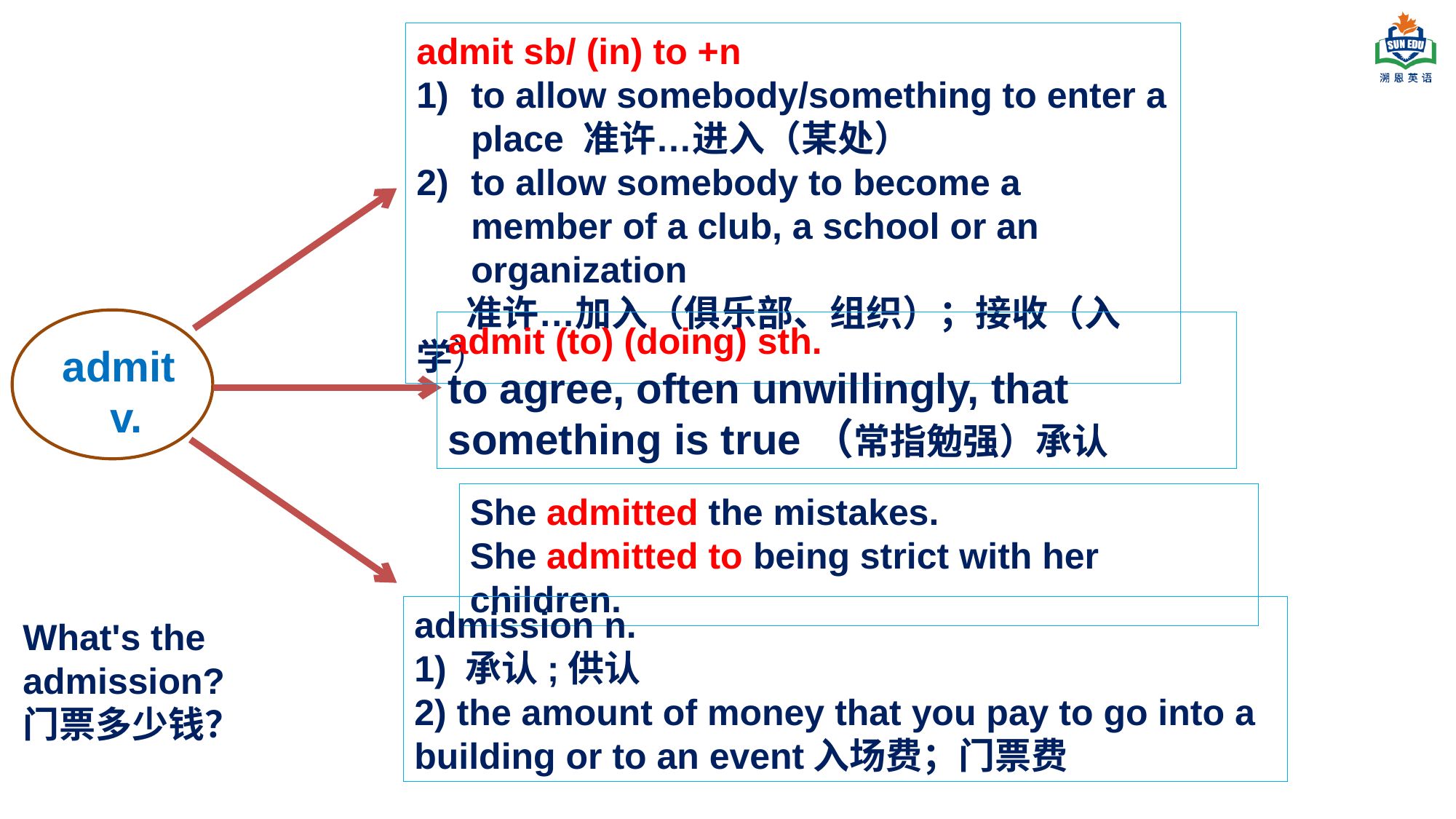

admit sb/ (in) to +n
to allow somebody/something to enter a place 准许…进入（某处）
to allow somebody to become a member of a club, a school or an organization
    准许…加入（俱乐部、组织）；接收（入学）

admit (to) (doing) sth.
to agree, often unwillingly, that something is true（常指勉强）承认
admit
    v.
She admitted the mistakes.
She admitted to being strict with her children.
admission n.
1) 承认;供认
2) the amount of money that you pay to go into a building or to an event入场费；门票费
What's the admission?
门票多少钱？